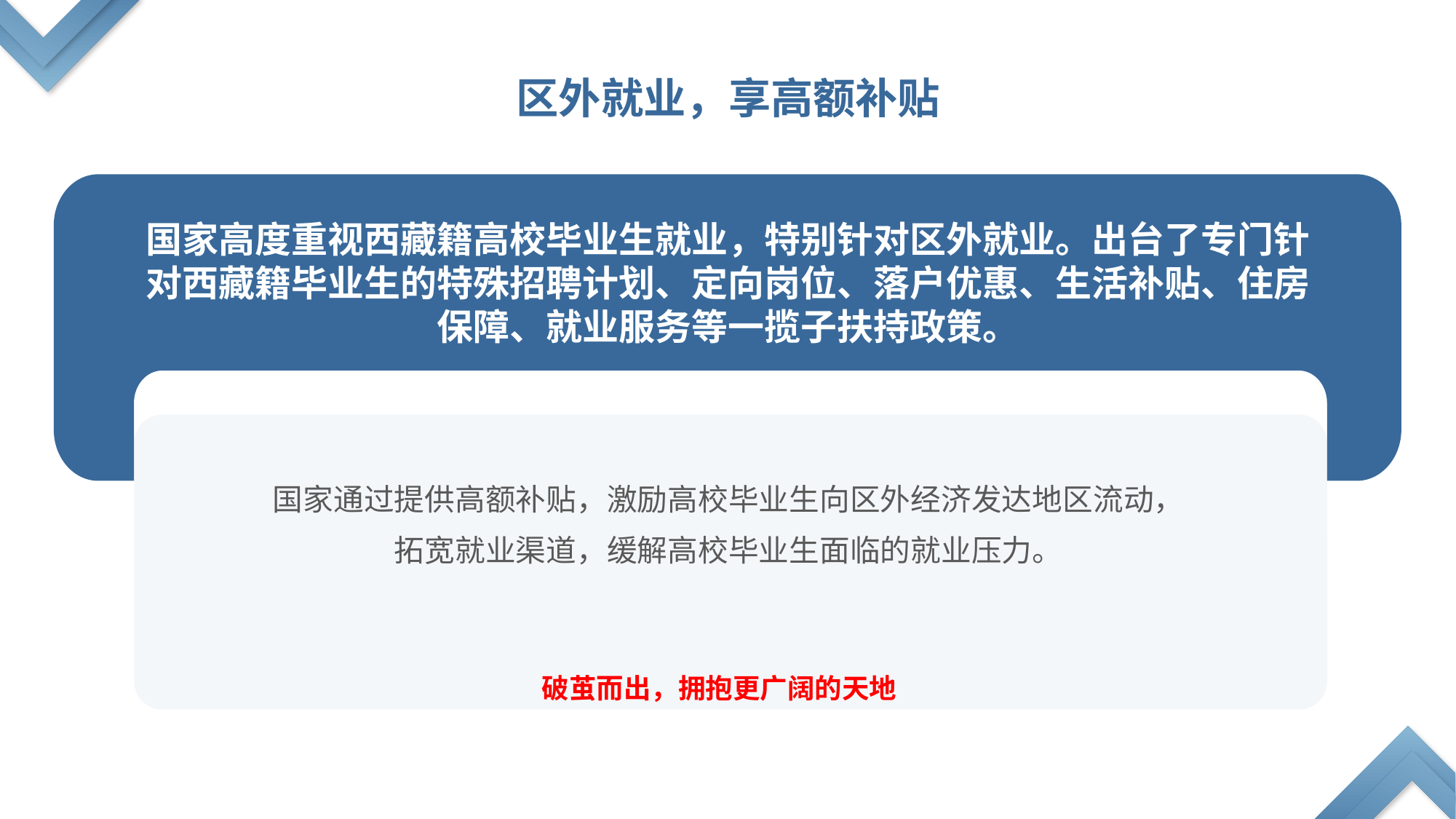

区外就业，享高额补贴

国家高度重视西藏籍高校毕业生就业，特别针对区外就业。出台了专门针对西藏籍毕业生的特殊招聘计划、定向岗位、落户优惠、生活补贴、住房保障、就业服务等一揽子扶持政策。

国家通过提供高额补贴，激励高校毕业生向区外经济发达地区流动，
拓宽就业渠道，缓解高校毕业生面临的就业压力。
破茧而出，拥抱更广阔的天地